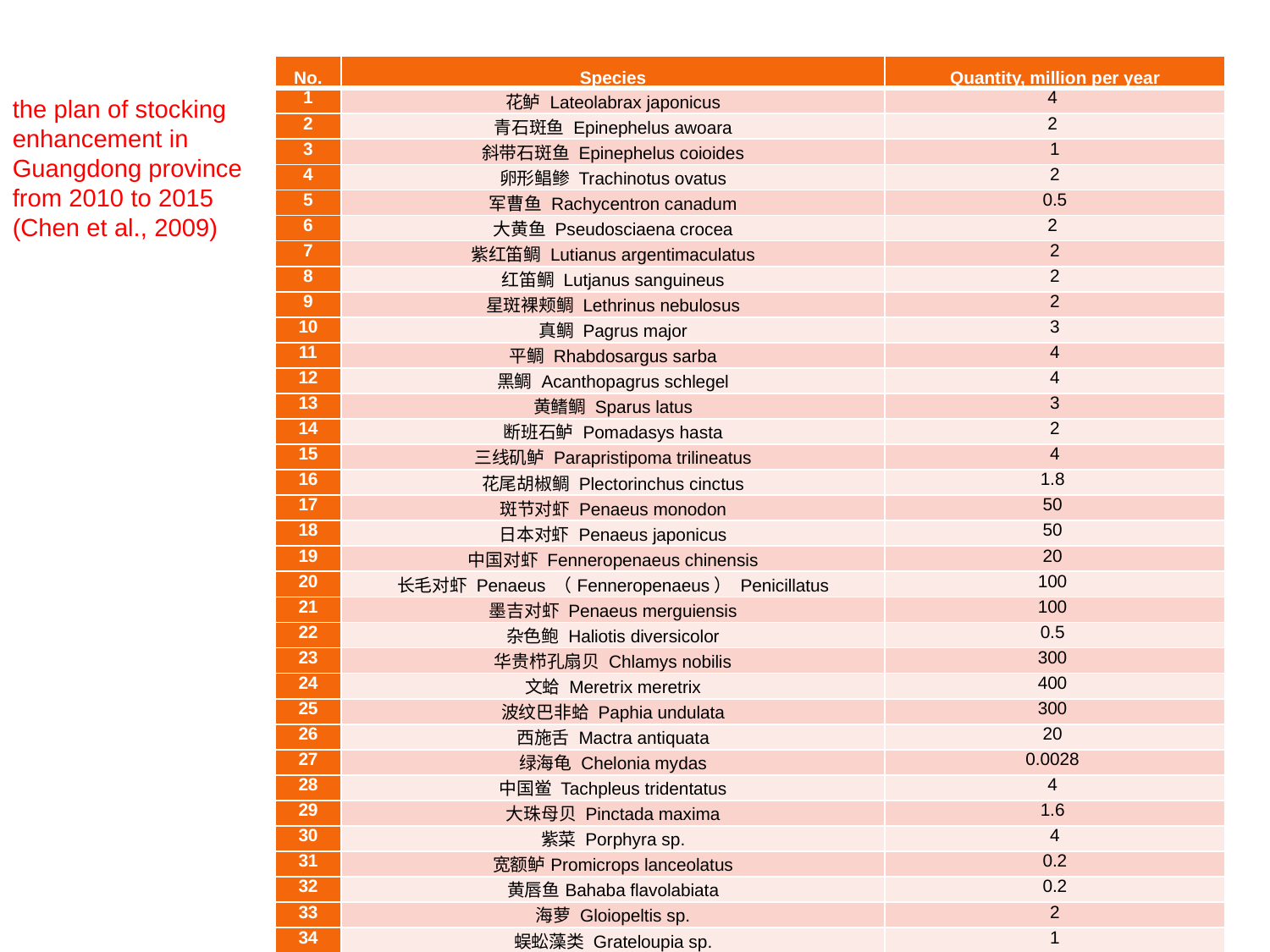

| No. | Species | Quantity, million per year |
| --- | --- | --- |
| 1 | 花鲈 Lateolabrax japonicus | 4 |
| 2 | 青石斑鱼 Epinephelus awoara | 2 |
| 3 | 斜带石斑鱼 Epinephelus coioides | 1 |
| 4 | 卵形鲳鲹 Trachinotus ovatus | 2 |
| 5 | 军曹鱼 Rachycentron canadum | 0.5 |
| 6 | 大黄鱼 Pseudosciaena crocea | 2 |
| 7 | 紫红笛鲷 Lutianus argentimaculatus | 2 |
| 8 | 红笛鲷 Lutjanus sanguineus | 2 |
| 9 | 星斑裸颊鲷 Lethrinus nebulosus | 2 |
| 10 | 真鲷 Pagrus major | 3 |
| 11 | 平鲷 Rhabdosargus sarba | 4 |
| 12 | 黑鲷 Acanthopagrus schlegel | 4 |
| 13 | 黄鳍鲷 Sparus latus | 3 |
| 14 | 断班石鲈 Pomadasys hasta | 2 |
| 15 | 三线矶鲈 Parapristipoma trilineatus | 4 |
| 16 | 花尾胡椒鲷 Plectorinchus cinctus | 1.8 |
| 17 | 斑节对虾 Penaeus monodon | 50 |
| 18 | 日本对虾 Penaeus japonicus | 50 |
| 19 | 中国对虾 Fenneropenaeus chinensis | 20 |
| 20 | 长毛对虾 Penaeus （Fenneropenaeus） Penicillatus | 100 |
| 21 | 墨吉对虾 Penaeus merguiensis | 100 |
| 22 | 杂色鲍 Haliotis diversicolor | 0.5 |
| 23 | 华贵栉孔扇贝 Chlamys nobilis | 300 |
| 24 | 文蛤 Meretrix meretrix | 400 |
| 25 | 波纹巴非蛤 Paphia undulata | 300 |
| 26 | 西施舌 Mactra antiquata | 20 |
| 27 | 绿海龟 Chelonia mydas | 0.0028 |
| 28 | 中国鲎 Tachpleus tridentatus | 4 |
| 29 | 大珠母贝 Pinctada maxima | 1.6 |
| 30 | 紫菜 Porphyra sp. | 4 |
| 31 | 宽额鲈Promicrops lanceolatus | 0.2 |
| 32 | 黄唇鱼Bahaba flavolabiata | 0.2 |
| 33 | 海萝 Gloiopeltis sp. | 2 |
| 34 | 蜈蚣藻类 Grateloupia sp. | 1 |
| 35 | 江蓠类 Gracilaria sp. | 4 |
| 36 | 麒麟菜类 Eucheumae sp. | 2 |
| 37 | 海带 Laminaria japonica | 1.5 |
| 38 | 马尾藻类 Sargassum sp. | 6 |
| 39 | 蕨藻类 Caulerpa sp. | 2 |
the plan of stocking enhancement in Guangdong province from 2010 to 2015 (Chen et al., 2009)